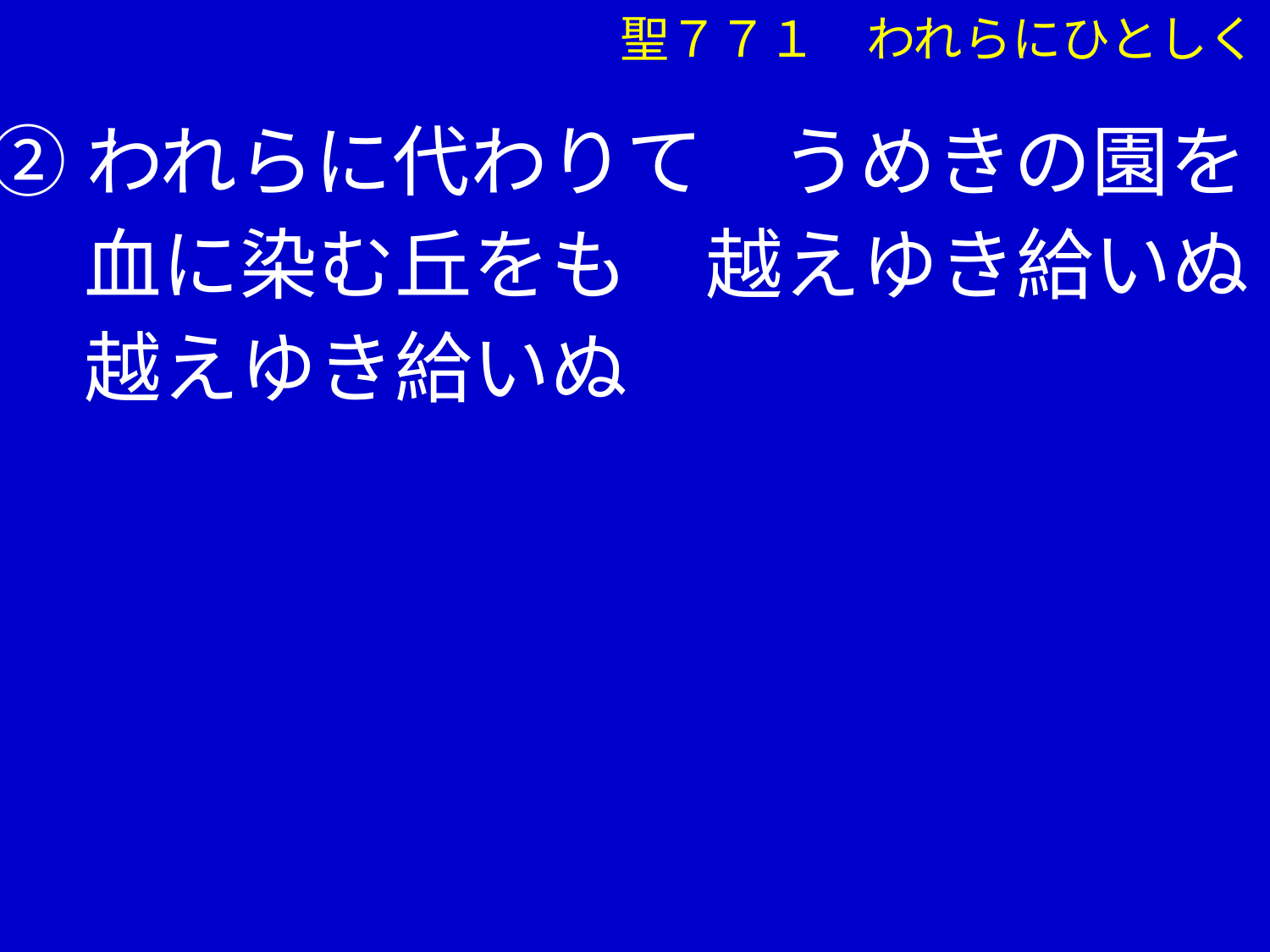

聖７７１　われらにひとしく
②われらに代わりて　うめきの園を
　 血に染む丘をも　越えゆき給いぬ
　 越えゆき給いぬ